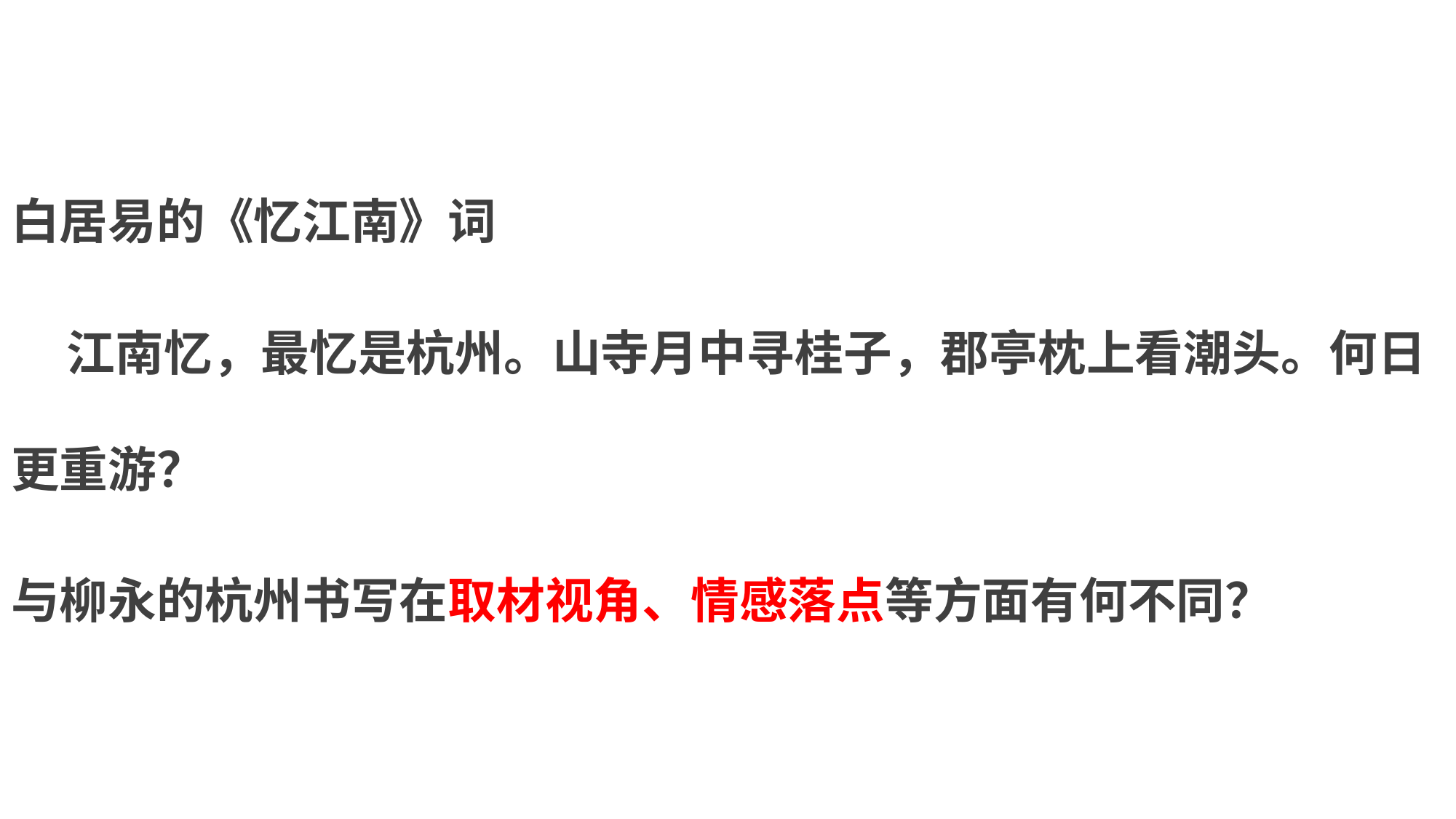

白居易的《忆江南》词
    江南忆，最忆是杭州。山寺月中寻桂子，郡亭枕上看潮头。何日更重游？
与柳永的杭州书写在取材视角、情感落点等方面有何不同？